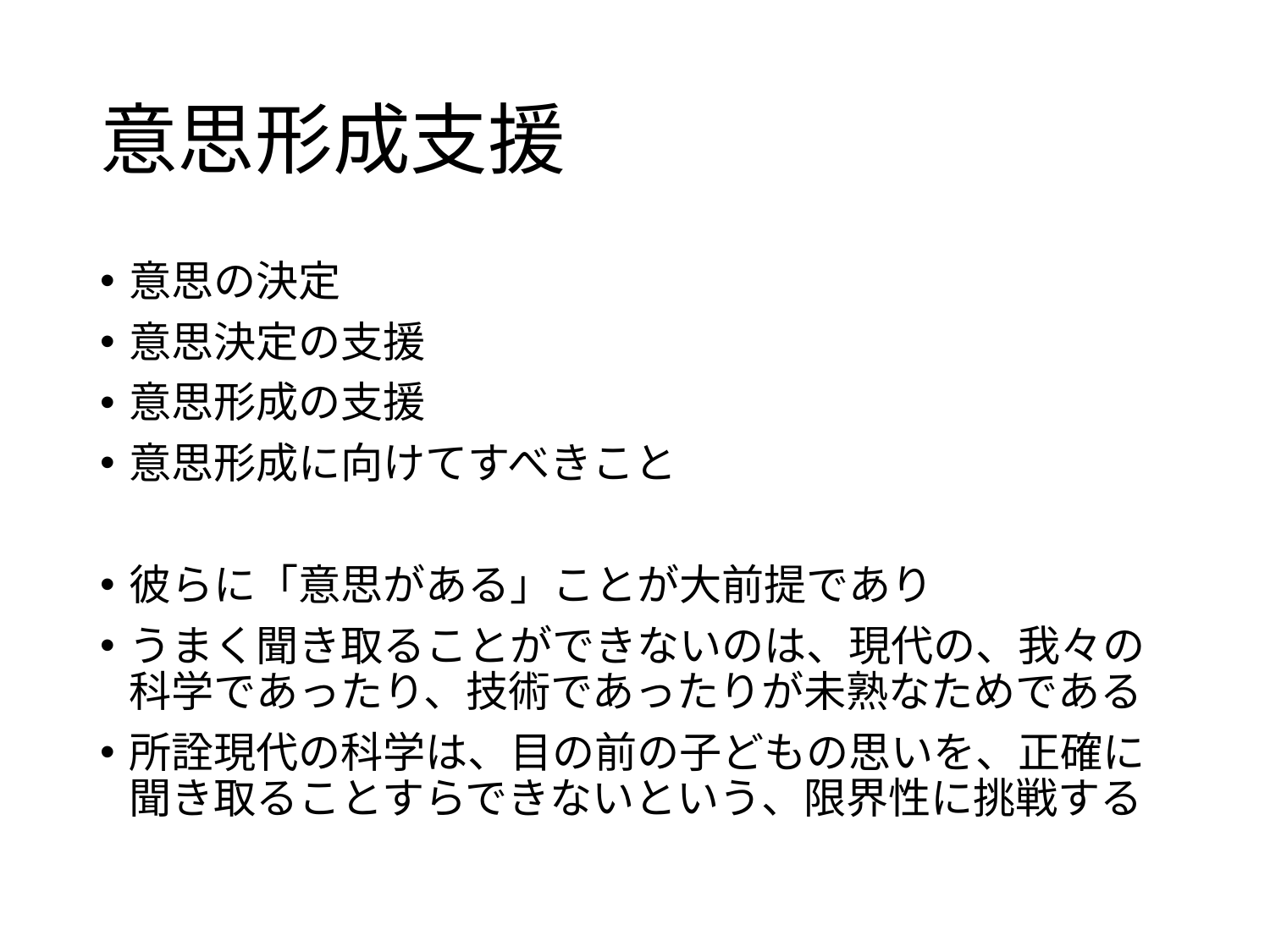

# 意思形成支援
意思の決定
意思決定の支援
意思形成の支援
意思形成に向けてすべきこと

彼らに「意思がある」ことが大前提であり
うまく聞き取ることができないのは、現代の、我々の科学であったり、技術であったりが未熟なためである
所詮現代の科学は、目の前の子どもの思いを、正確に聞き取ることすらできないという、限界性に挑戦する